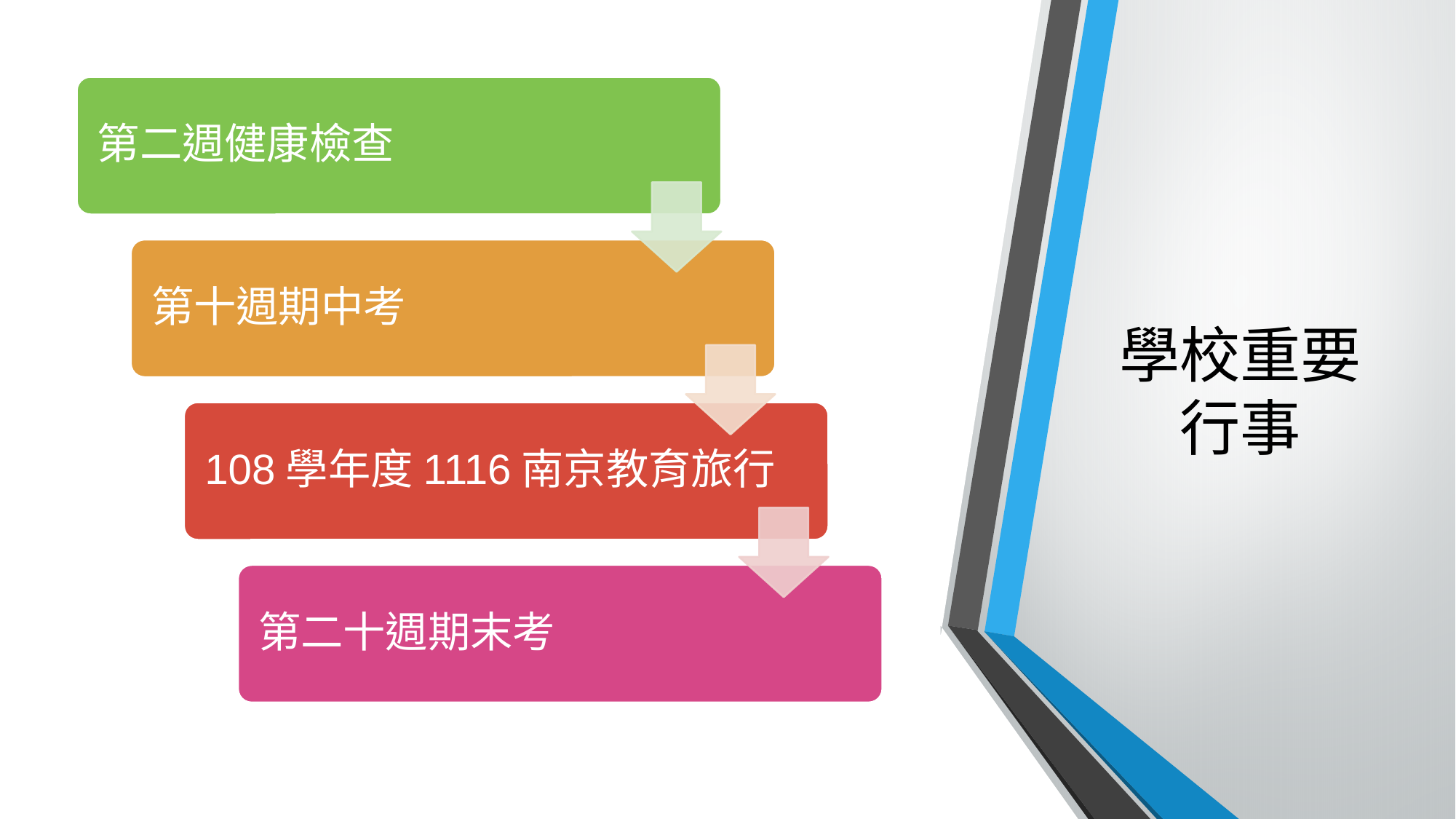

第二週健康檢查
第十週期中考
108學年度1116南京教育旅行
第二十週期末考

# 學校重要行事